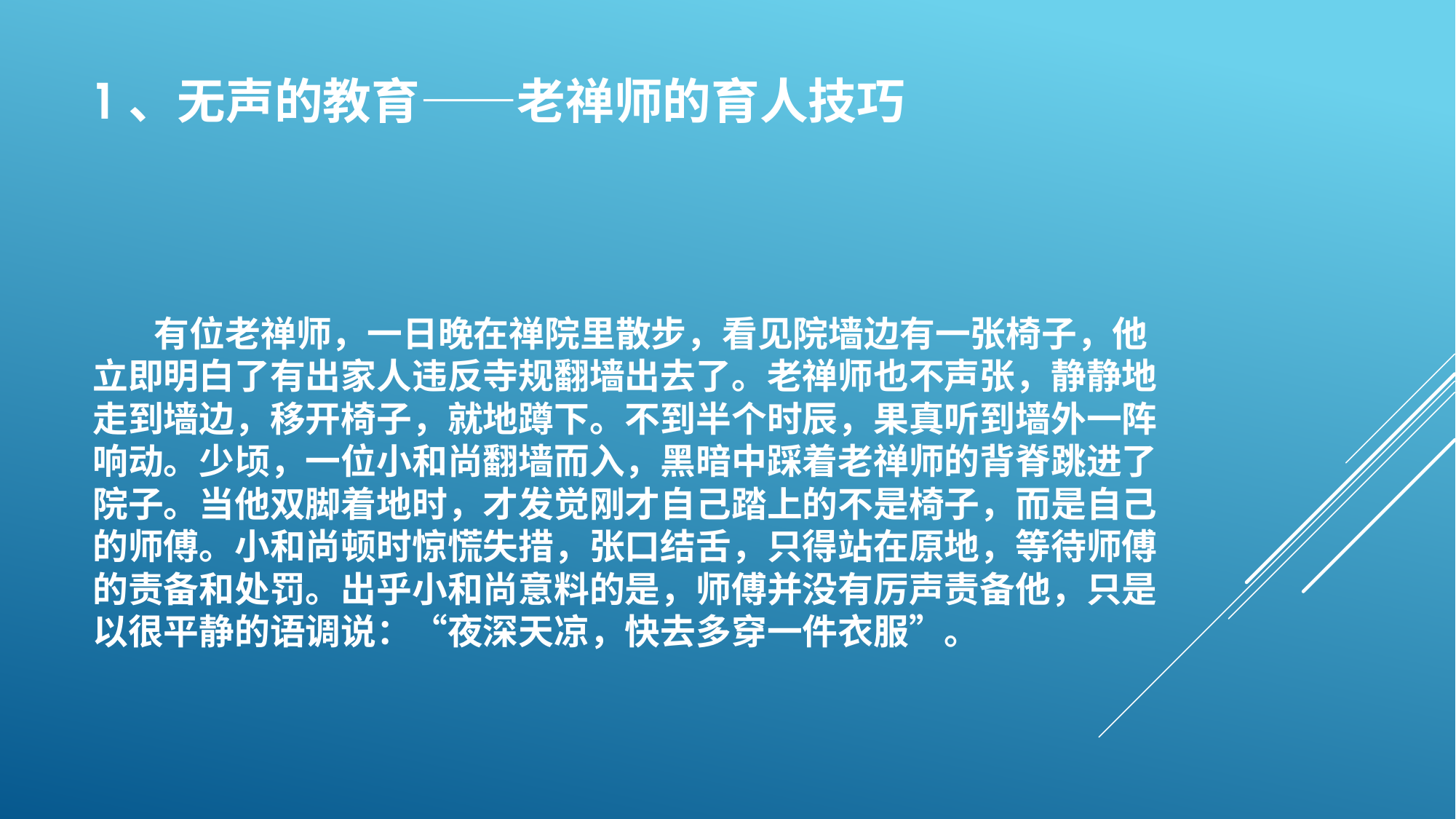

1、无声的教育——老禅师的育人技巧

# 有位老禅师，一日晚在禅院里散步，看见院墙边有一张椅子，他立即明白了有出家人违反寺规翻墙出去了。老禅师也不声张，静静地走到墙边，移开椅子，就地蹲下。不到半个时辰，果真听到墙外一阵响动。少顷，一位小和尚翻墙而入，黑暗中踩着老禅师的背脊跳进了院子。当他双脚着地时，才发觉刚才自己踏上的不是椅子，而是自己的师傅。小和尚顿时惊慌失措，张口结舌，只得站在原地，等待师傅的责备和处罚。出乎小和尚意料的是，师傅并没有厉声责备他，只是以很平静的语调说：“夜深天凉，快去多穿一件衣服”。